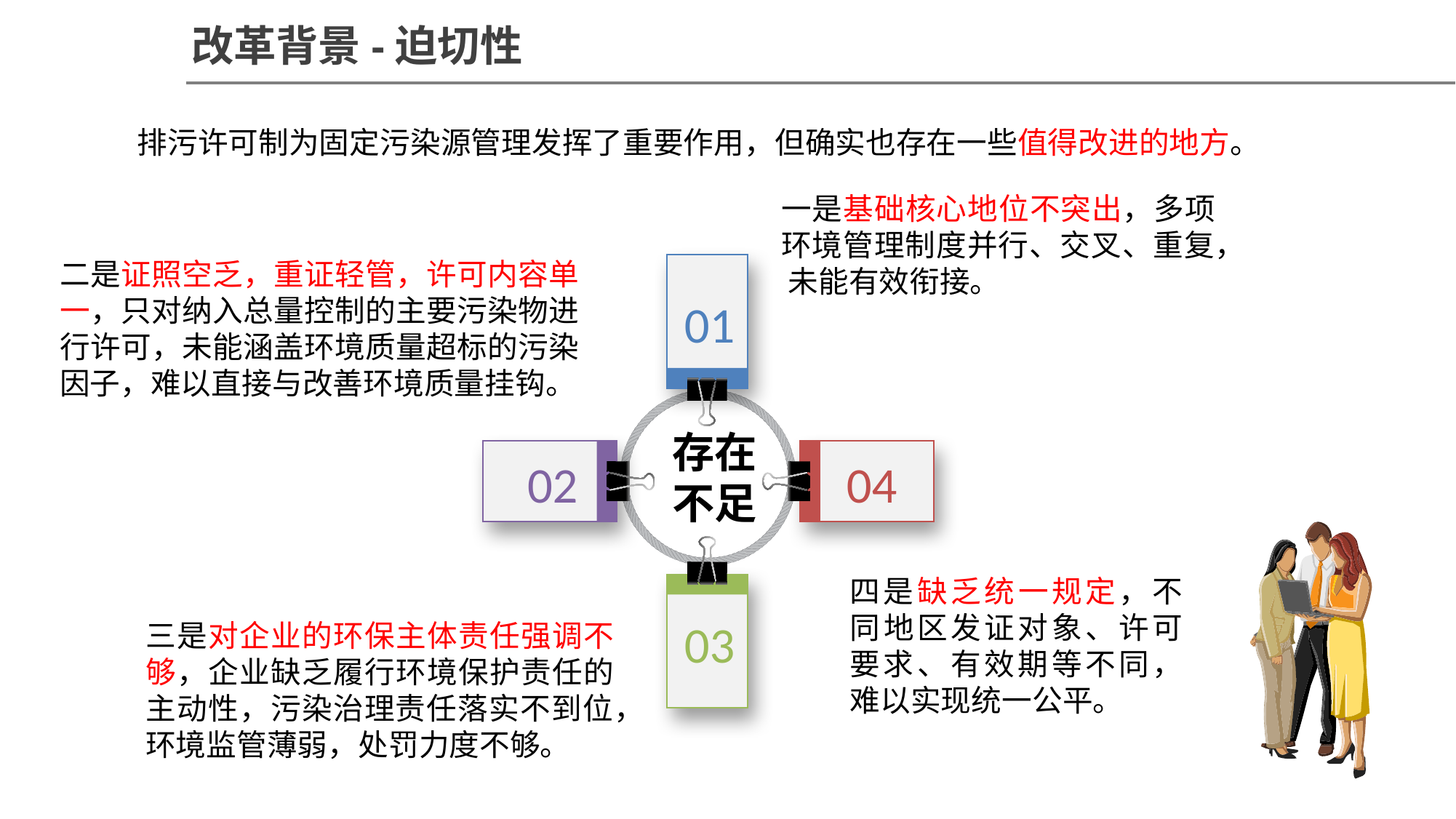

改革背景-迫切性
排污许可制为固定污染源管理发挥了重要作用，但确实也存在一些值得改进的地方。
一是基础核心地位不突出，多项环境管理制度并行、交叉、重复， 未能有效衔接。
二是证照空乏，重证轻管，许可内容单一，只对纳入总量控制的主要污染物进行许可，未能涵盖环境质量超标的污染因子，难以直接与改善环境质量挂钩。

01

存在
不足

02

04

四是缺乏统一规定，不同地区发证对象、许可要求、有效期等不同，难以实现统一公平。

三是对企业的环保主体责任强调不够，企业缺乏履行环境保护责任的主动性，污染治理责任落实不到位，环境监管薄弱，处罚力度不够。
03